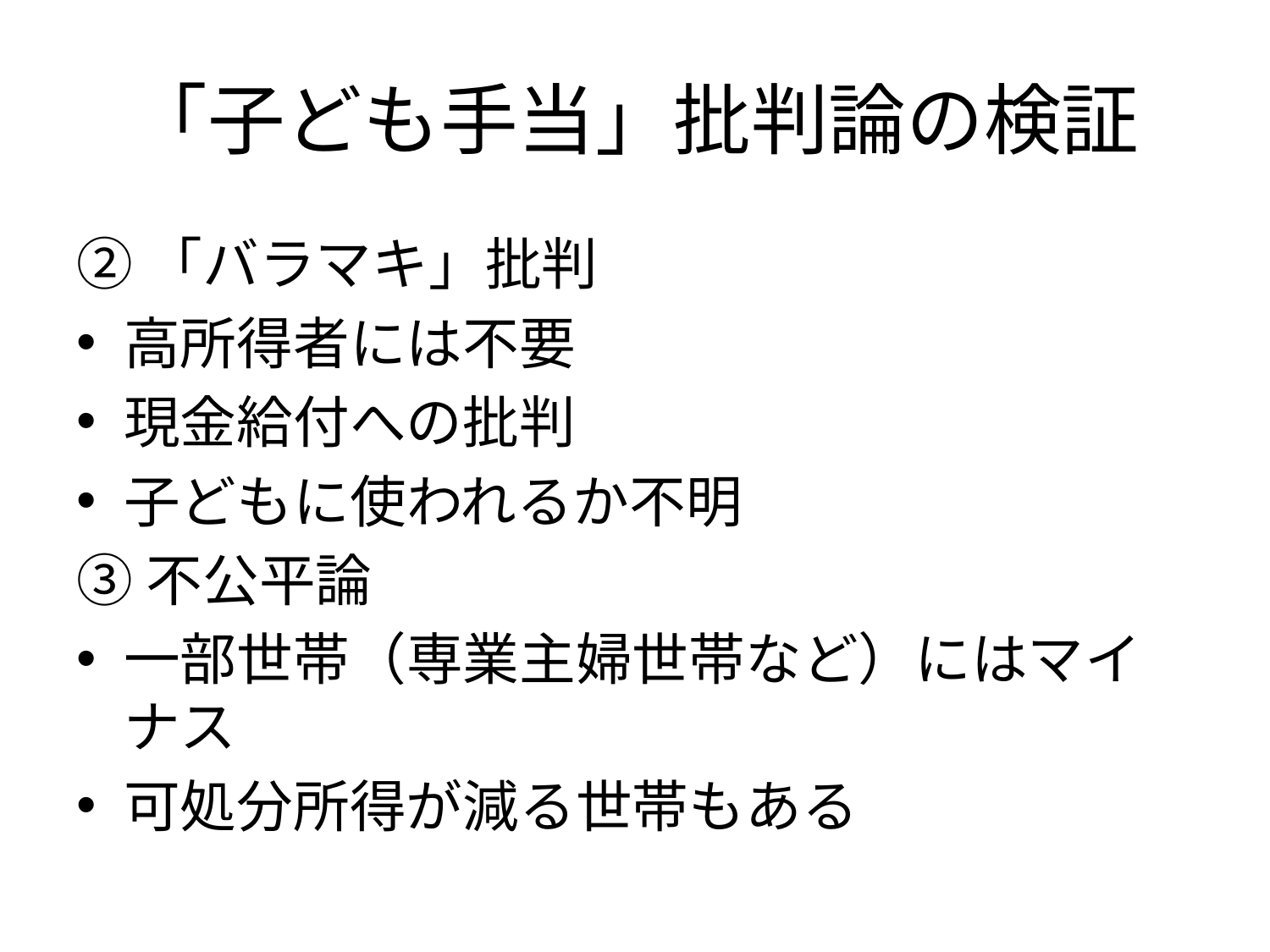

# 「子ども手当」批判論の検証
②「バラマキ」批判
高所得者には不要
現金給付への批判
子どもに使われるか不明
③不公平論
一部世帯（専業主婦世帯など）にはマイナス
可処分所得が減る世帯もある